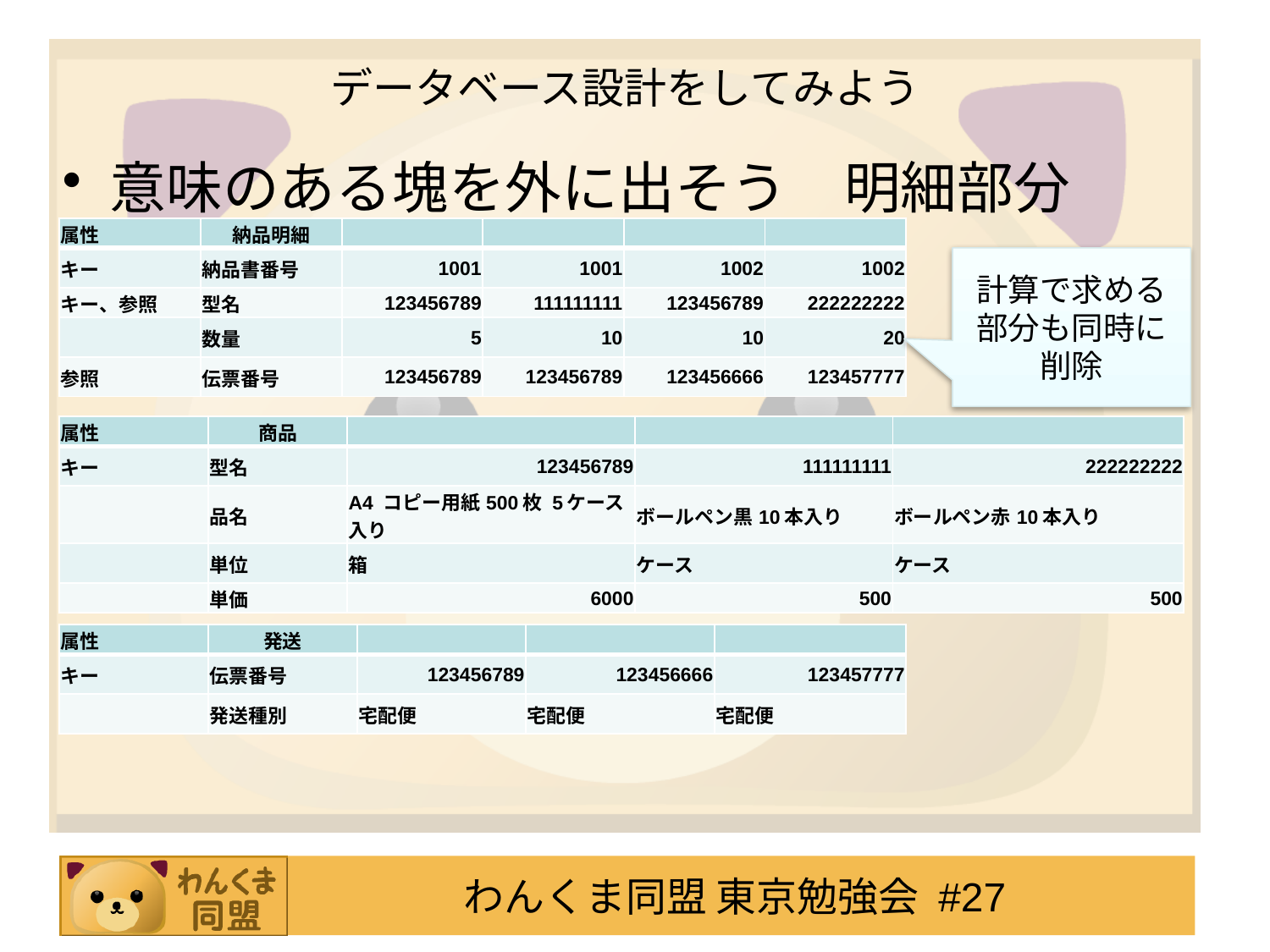

# データベース設計をしてみよう
意味のある塊を外に出そう　明細部分

| 属性 | 納品明細 |  |  |  |  |
| --- | --- | --- | --- | --- | --- |
| キー | 納品書番号 | 1001 | 1001 | 1002 | 1002 |
| キー、参照 | 型名 | 123456789 | 111111111 | 123456789 | 222222222 |
|  | 数量 | 5 | 10 | 10 | 20 |
| 参照 | 伝票番号 | 123456789 | 123456789 | 123456666 | 123457777 |
計算で求める部分も同時に削除
| 属性 | 商品 |  |  |  |
| --- | --- | --- | --- | --- |
| キー | 型名 | 123456789 | 111111111 | 222222222 |
|  | 品名 | A4 コピー用紙500枚 5ケース入り | ボールペン黒10本入り | ボールペン赤10本入り |
|  | 単位 | 箱 | ケース | ケース |
|  | 単価 | 6000 | 500 | 500 |
| 属性 | 発送 |  |  |  |
| --- | --- | --- | --- | --- |
| キー | 伝票番号 | 123456789 | 123456666 | 123457777 |
|  | 発送種別 | 宅配便 | 宅配便 | 宅配便 |